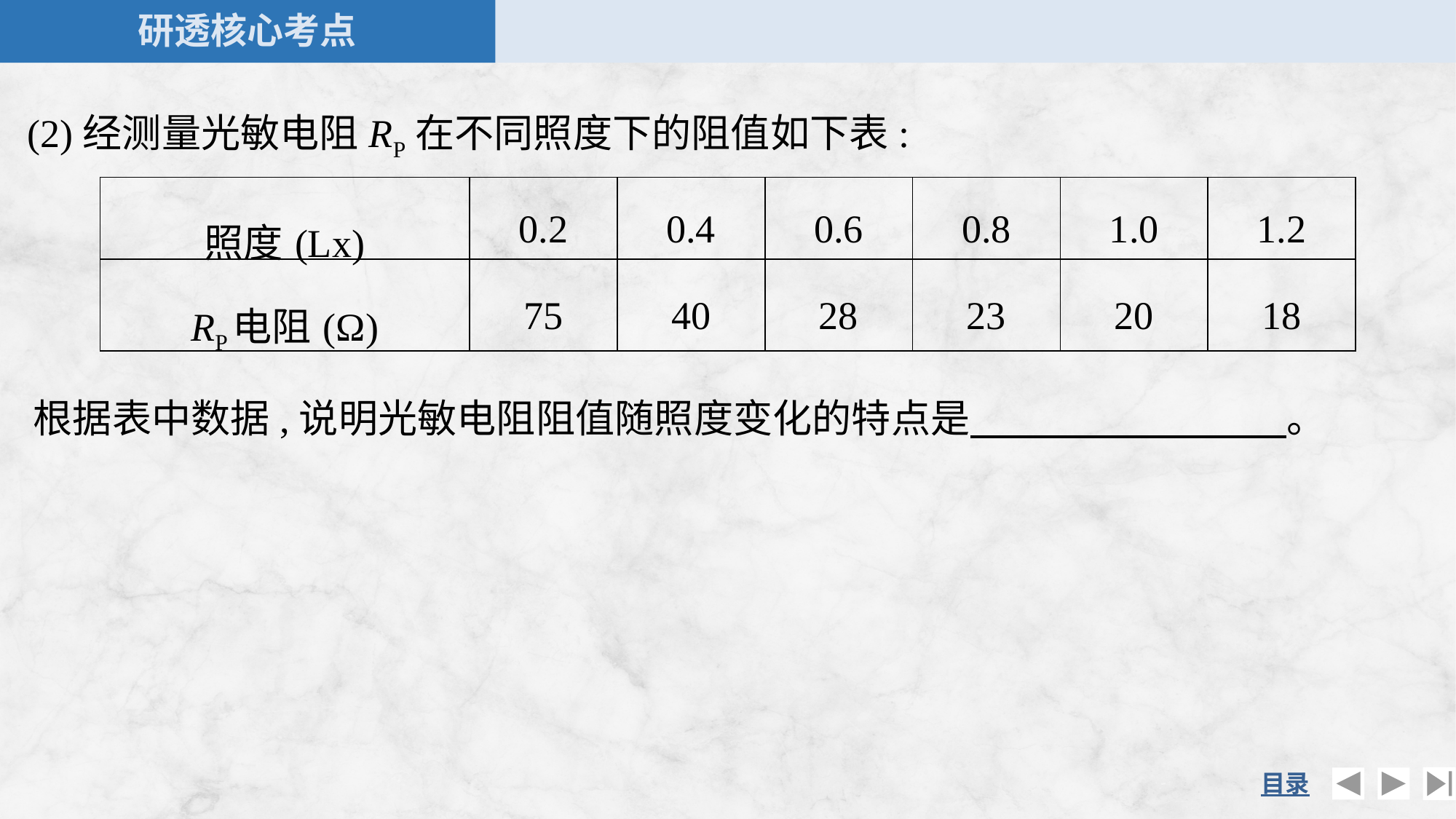

(2)经测量光敏电阻RP在不同照度下的阻值如下表:
| 照度(Lx) | 0.2 | 0.4 | 0.6 | 0.8 | 1.0 | 1.2 |
| --- | --- | --- | --- | --- | --- | --- |
| RP电阻(Ω) | 75 | 40 | 28 | 23 | 20 | 18 |
根据表中数据,说明光敏电阻阻值随照度变化的特点是　　　　　　　　。